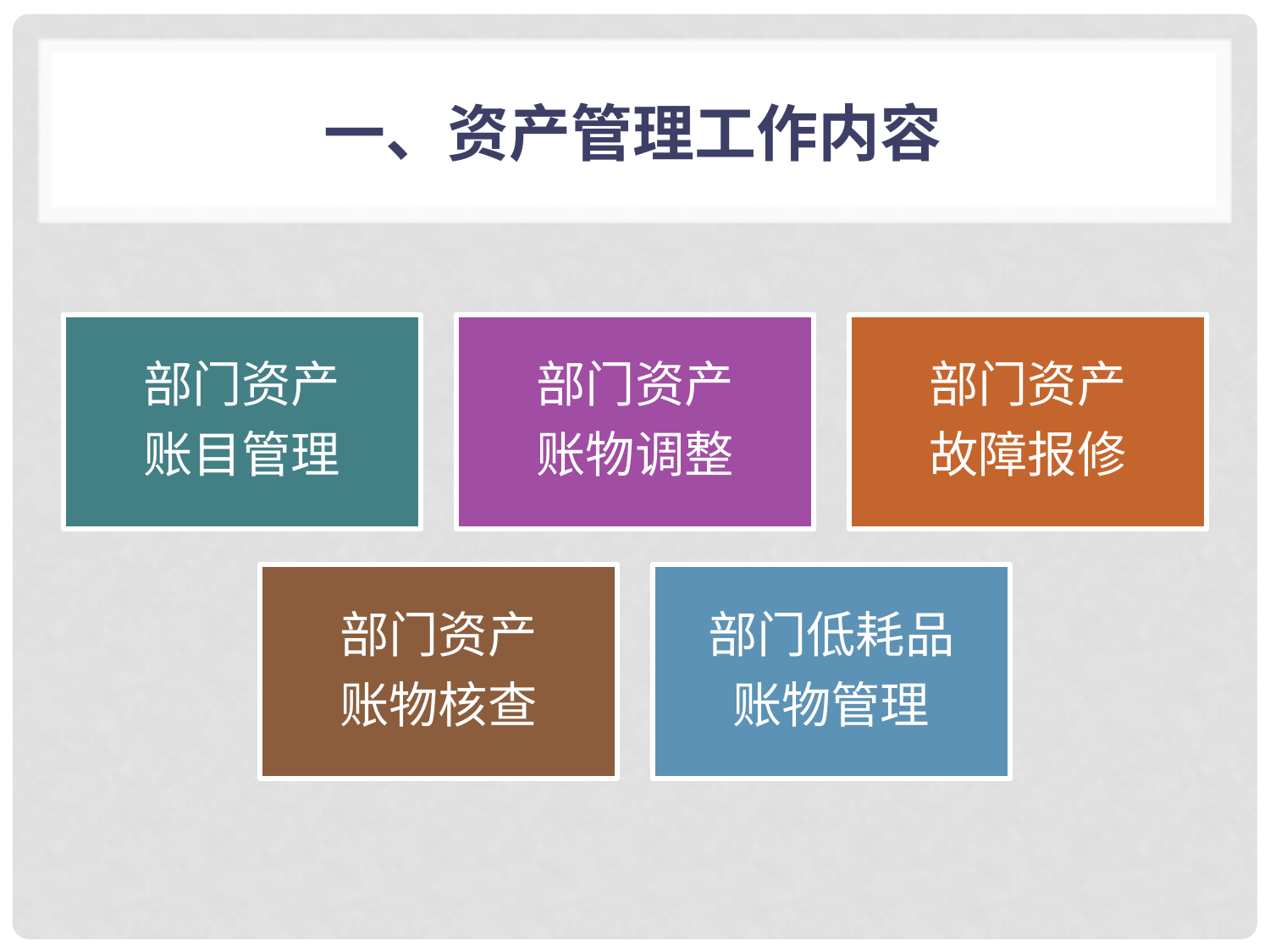

# 一、资产管理工作内容
部门资产
账目管理
部门资产
账物调整
部门资产
故障报修
部门资产
账物核查
部门低耗品
账物管理